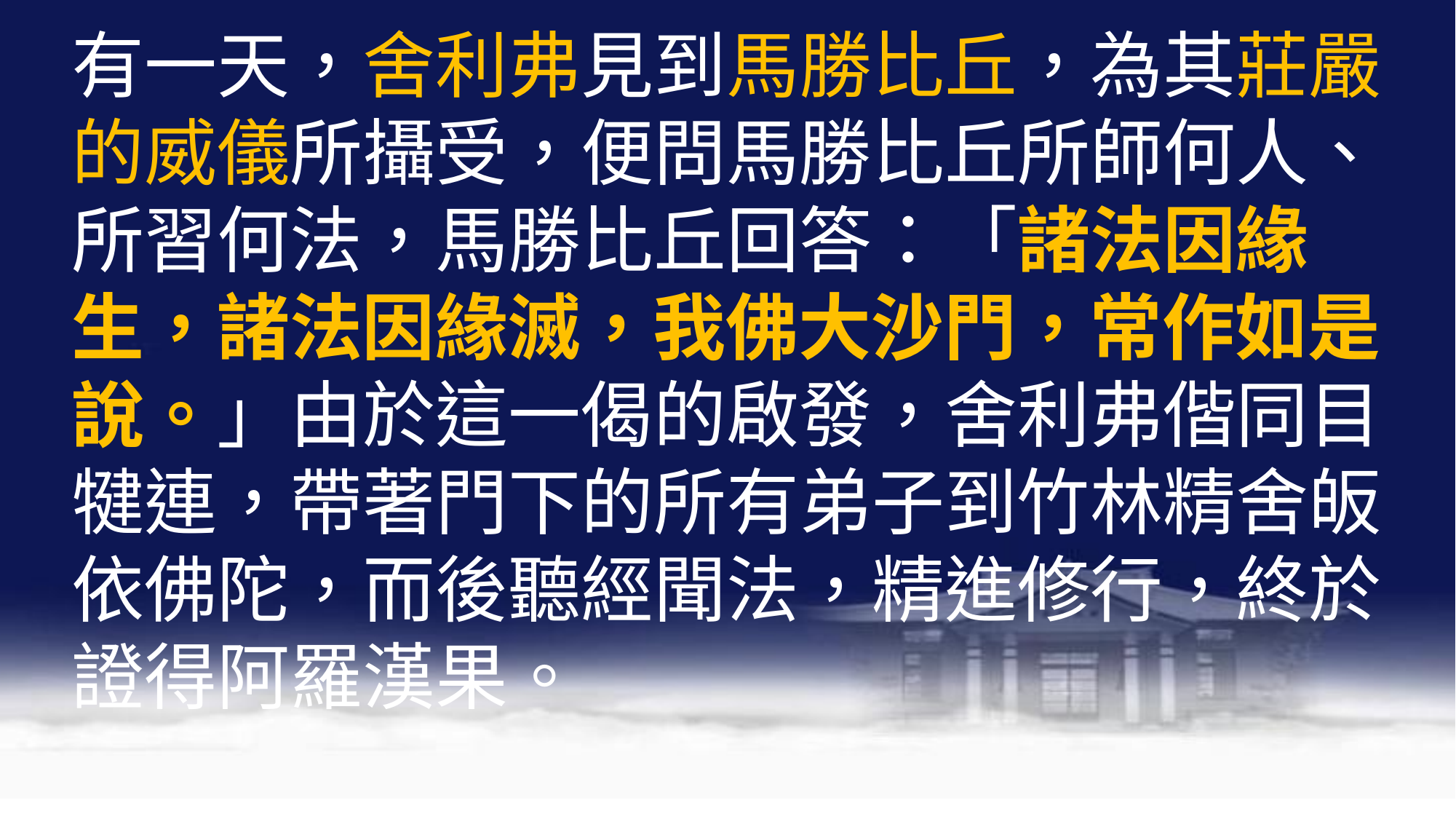

有一天，舍利弗見到馬勝比丘，為其莊嚴的威儀所攝受，便問馬勝比丘所師何人、所習何法，馬勝比丘回答：「諸法因緣生，諸法因緣滅，我佛大沙門，常作如是說。」由於這一偈的啟發，舍利弗偕同目犍連，帶著門下的所有弟子到竹林精舍皈依佛陀，而後聽經聞法，精進修行，終於證得阿羅漢果。